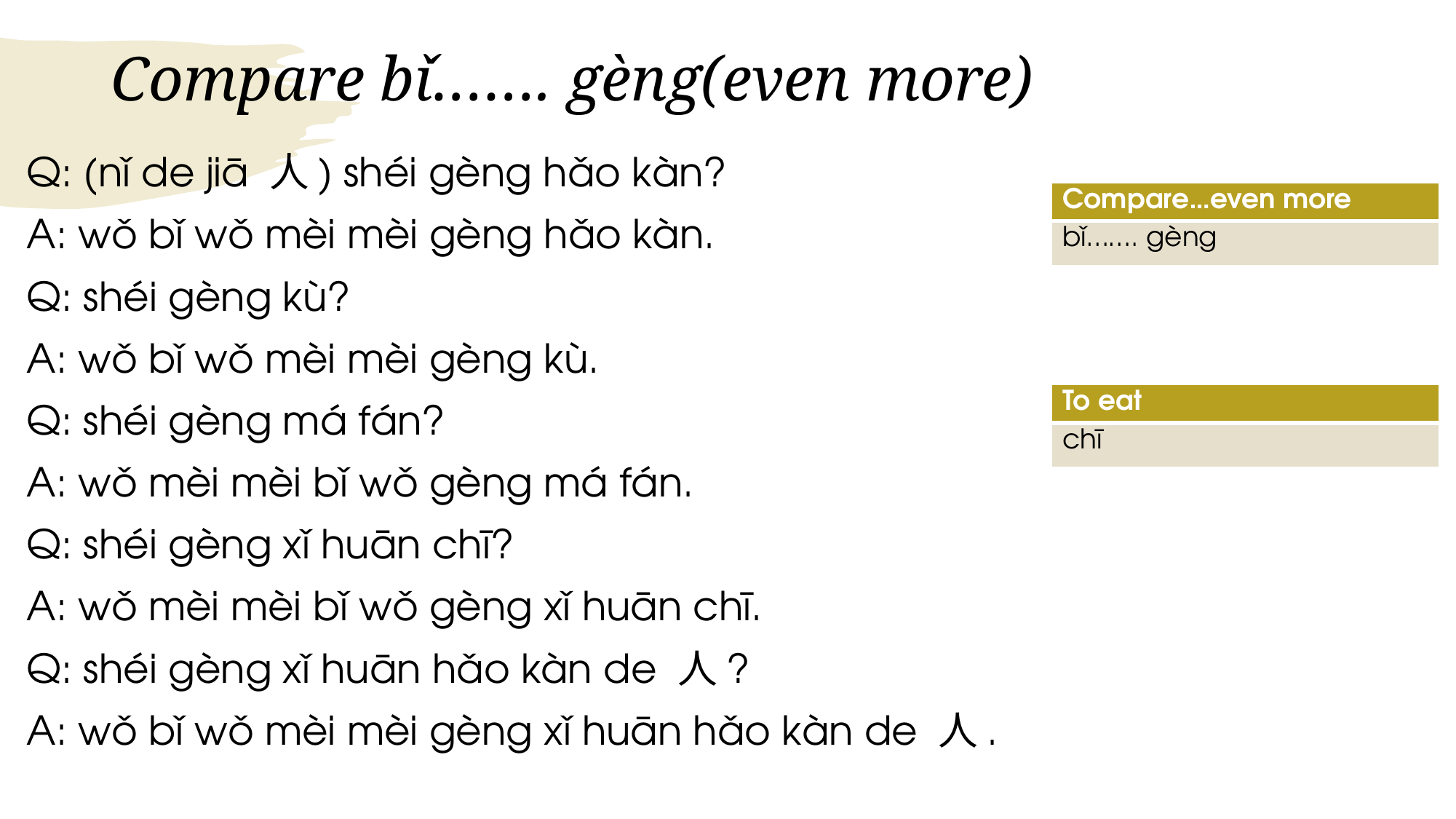

# Compare bǐ……. gèng(even more)
Q: (nǐ de jiā 人) shéi gèng hǎo kàn?
A: wǒ bǐ wǒ mèi mèi gèng hǎo kàn.
Q: shéi gèng kù?
A: wǒ bǐ wǒ mèi mèi gèng kù.
Q: shéi gèng má fán?
A: wǒ mèi mèi bǐ wǒ gèng má fán.
Q: shéi gèng xǐ huān chī?
A: wǒ mèi mèi bǐ wǒ gèng xǐ huān chī.
Q: shéi gèng xǐ huān hǎo kàn de 人?
A: wǒ bǐ wǒ mèi mèi gèng xǐ huān hǎo kàn de 人.

| Compare…even more |
| --- |
| bǐ……. gèng |
| To eat |
| --- |
| chī |